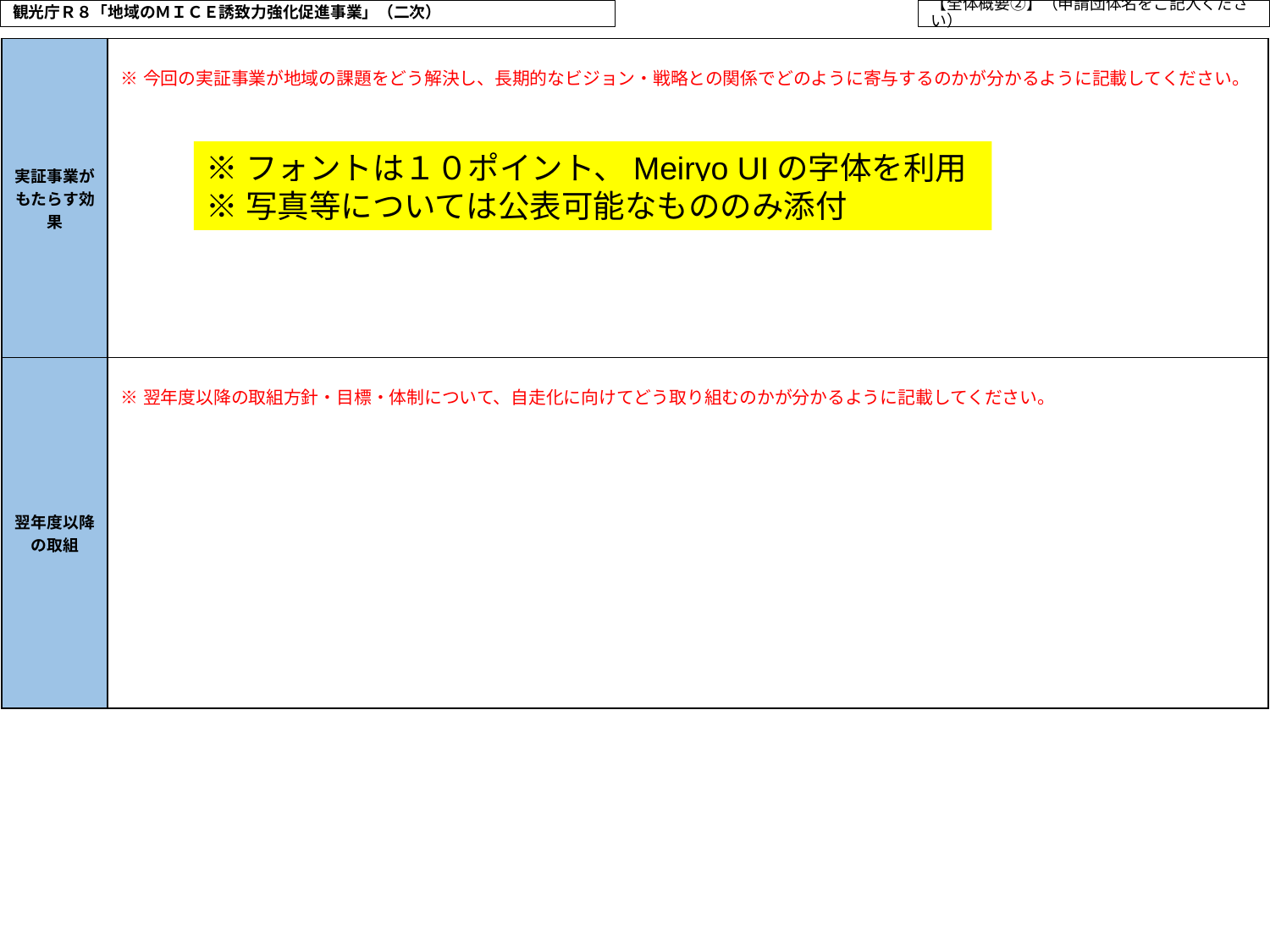

観光庁Ｒ８「地域のＭＩＣＥ誘致力強化促進事業」（二次）
【全体概要②】（申請団体名をご記入ください）
| 実証事業がもたらす効果 | ※今回の実証事業が地域の課題をどう解決し、長期的なビジョン・戦略との関係でどのように寄与するのかが分かるように記載してください。 |
| --- | --- |
| 翌年度以降の取組 | ※翌年度以降の取組方針・目標・体制について、自走化に向けてどう取り組むのかが分かるように記載してください。 |
※フォントは１０ポイント、Meiryo UIの字体を利用
※写真等については公表可能なもののみ添付